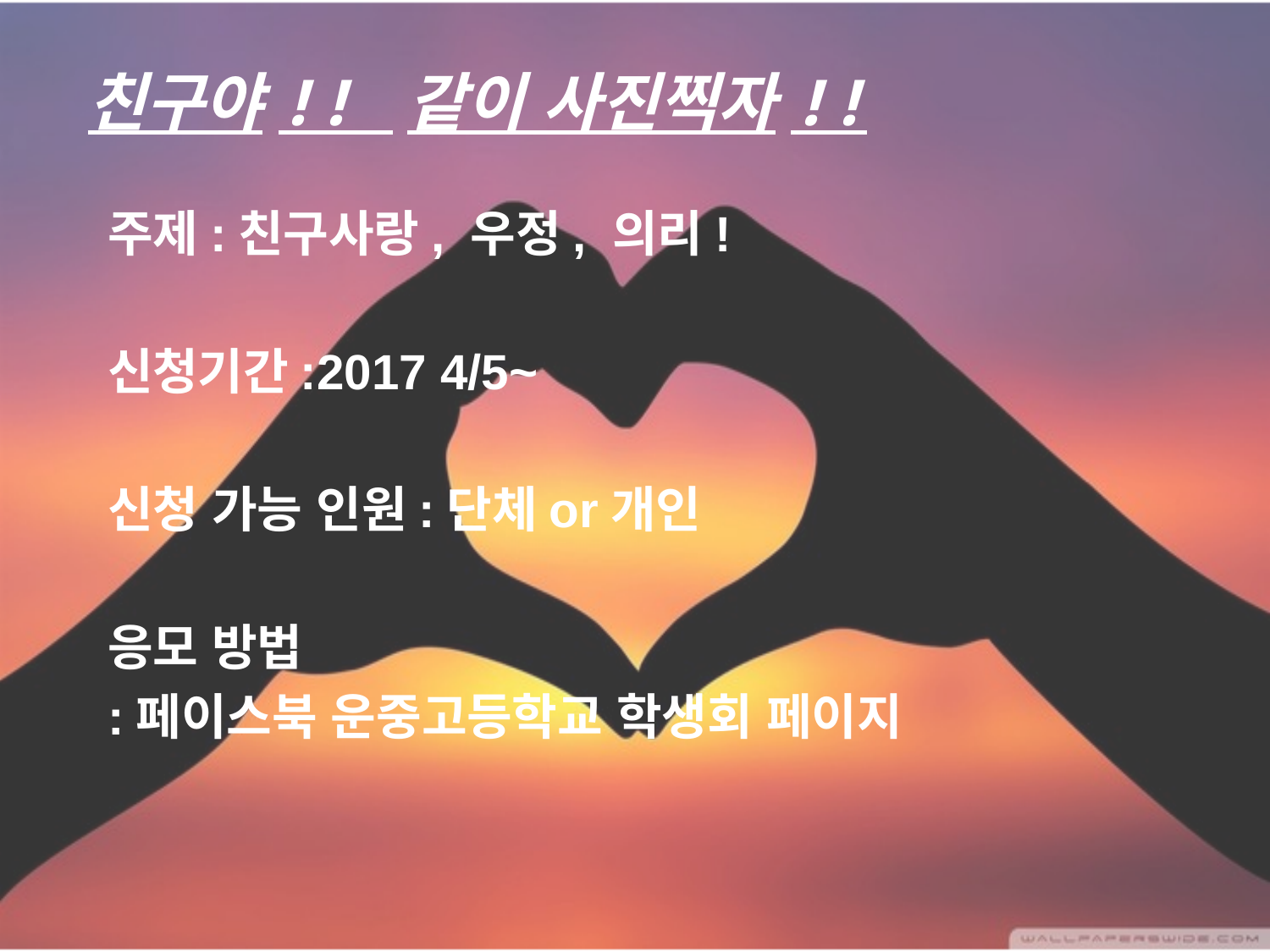

# 친구야!! 같이 사진찍자!!
주제:친구사랑, 우정, 의리!

신청기간:2017 4/5~

신청 가능 인원:단체or개인

응모 방법
:페이스북 운중고등학교 학생회 페이지